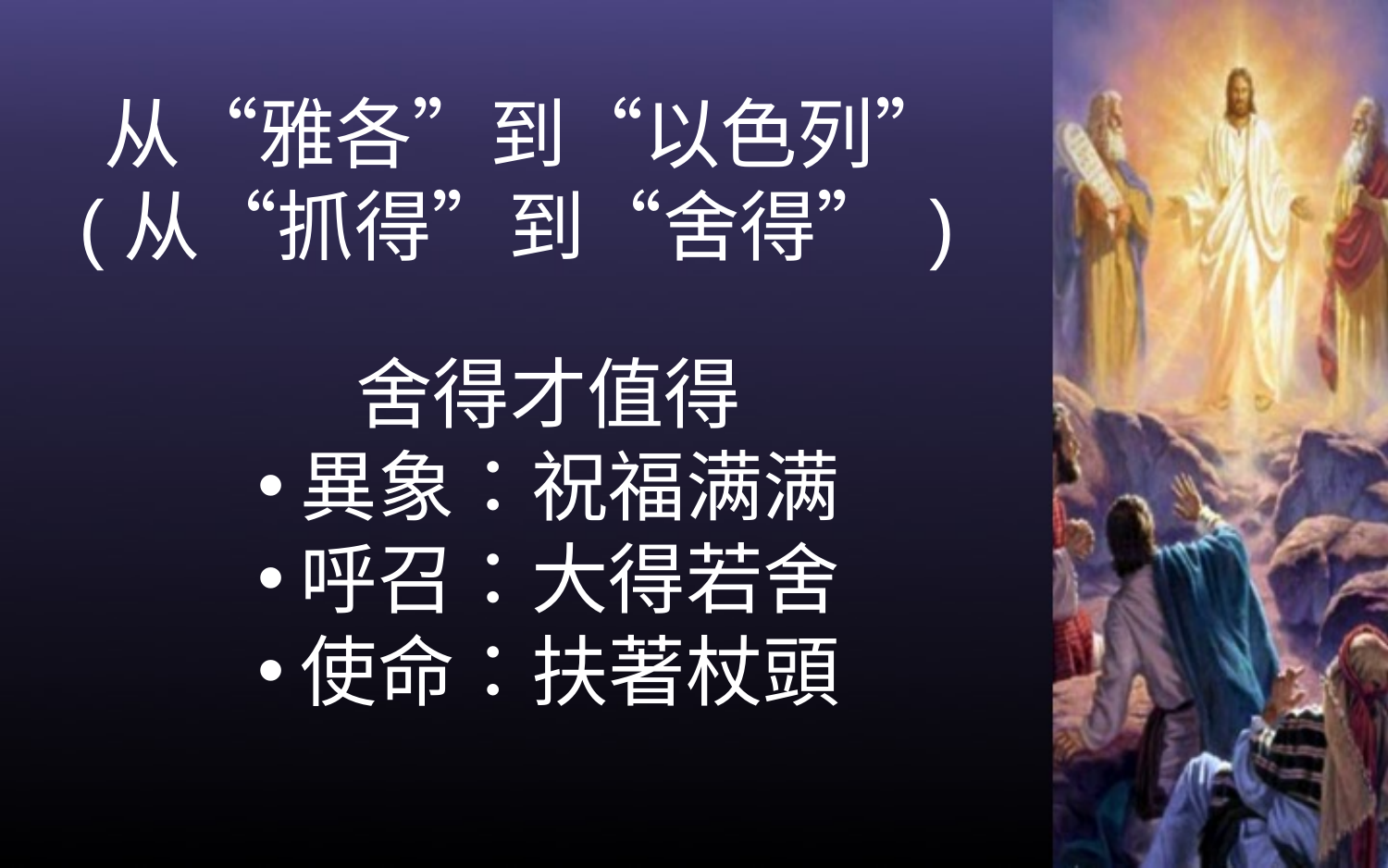

从“雅各”到“以色列”
(从“抓得”到“舍得” )

舍得才值得
異象：祝福满满
呼召：大得若舍
使命：扶著杖頭